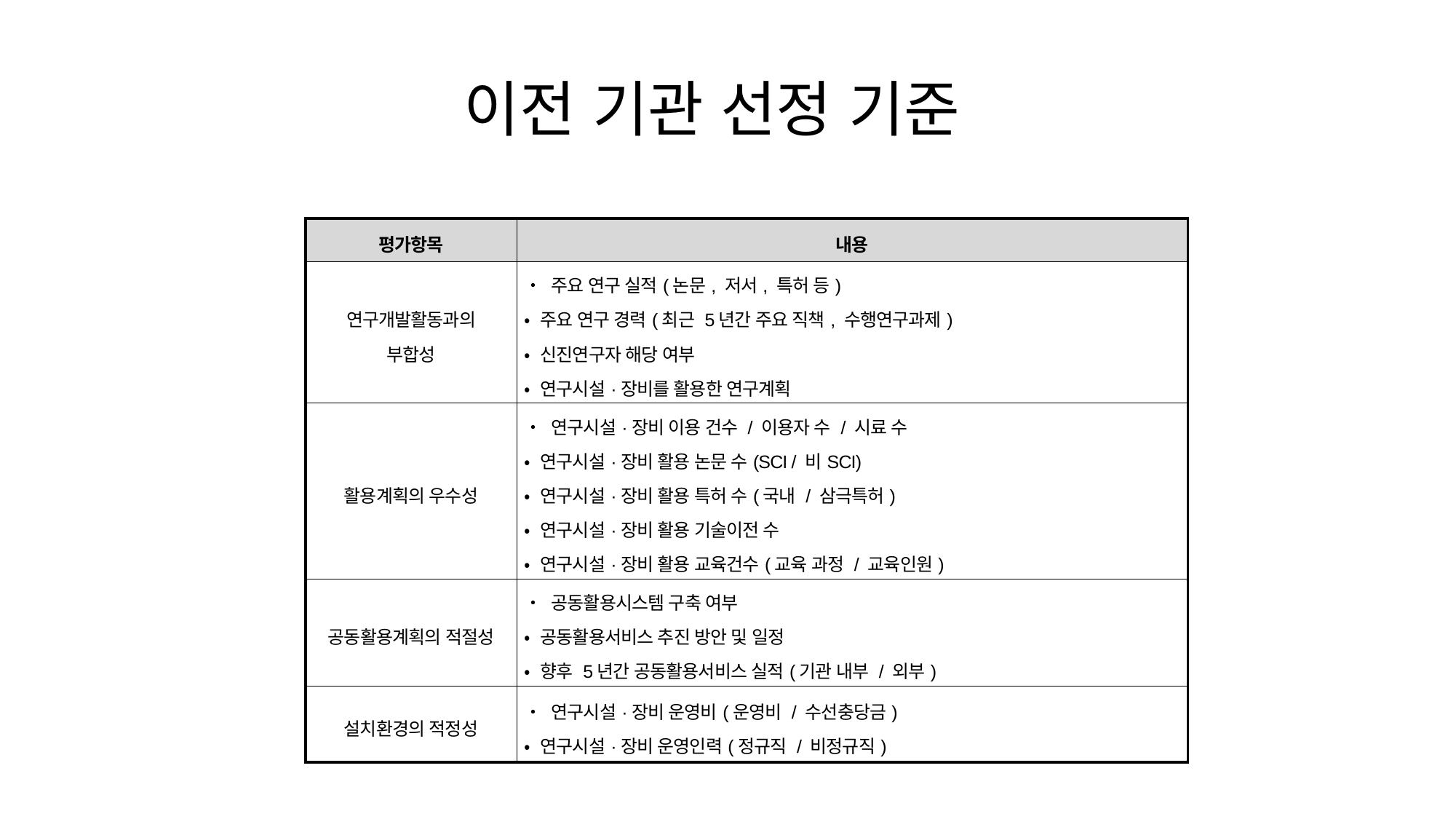

이전 기관 선정 기준
| 평가항목 | 내용 |
| --- | --- |
| 연구개발활동과의 부합성 | • 주요 연구 실적(논문, 저서, 특허 등) • 주요 연구 경력(최근 5년간 주요 직책, 수행연구과제) • 신진연구자 해당 여부 • 연구시설·장비를 활용한 연구계획 |
| 활용계획의 우수성 | • 연구시설·장비 이용 건수 / 이용자 수 / 시료 수 • 연구시설·장비 활용 논문 수(SCI / 비SCI) • 연구시설·장비 활용 특허 수(국내 / 삼극특허) • 연구시설·장비 활용 기술이전 수 • 연구시설·장비 활용 교육건수(교육 과정 / 교육인원) |
| 공동활용계획의 적절성 | • 공동활용시스템 구축 여부 • 공동활용서비스 추진 방안 및 일정 • 향후 5년간 공동활용서비스 실적(기관 내부 / 외부) |
| 설치환경의 적정성 | • 연구시설·장비 운영비(운영비 / 수선충당금) • 연구시설·장비 운영인력(정규직 / 비정규직) |